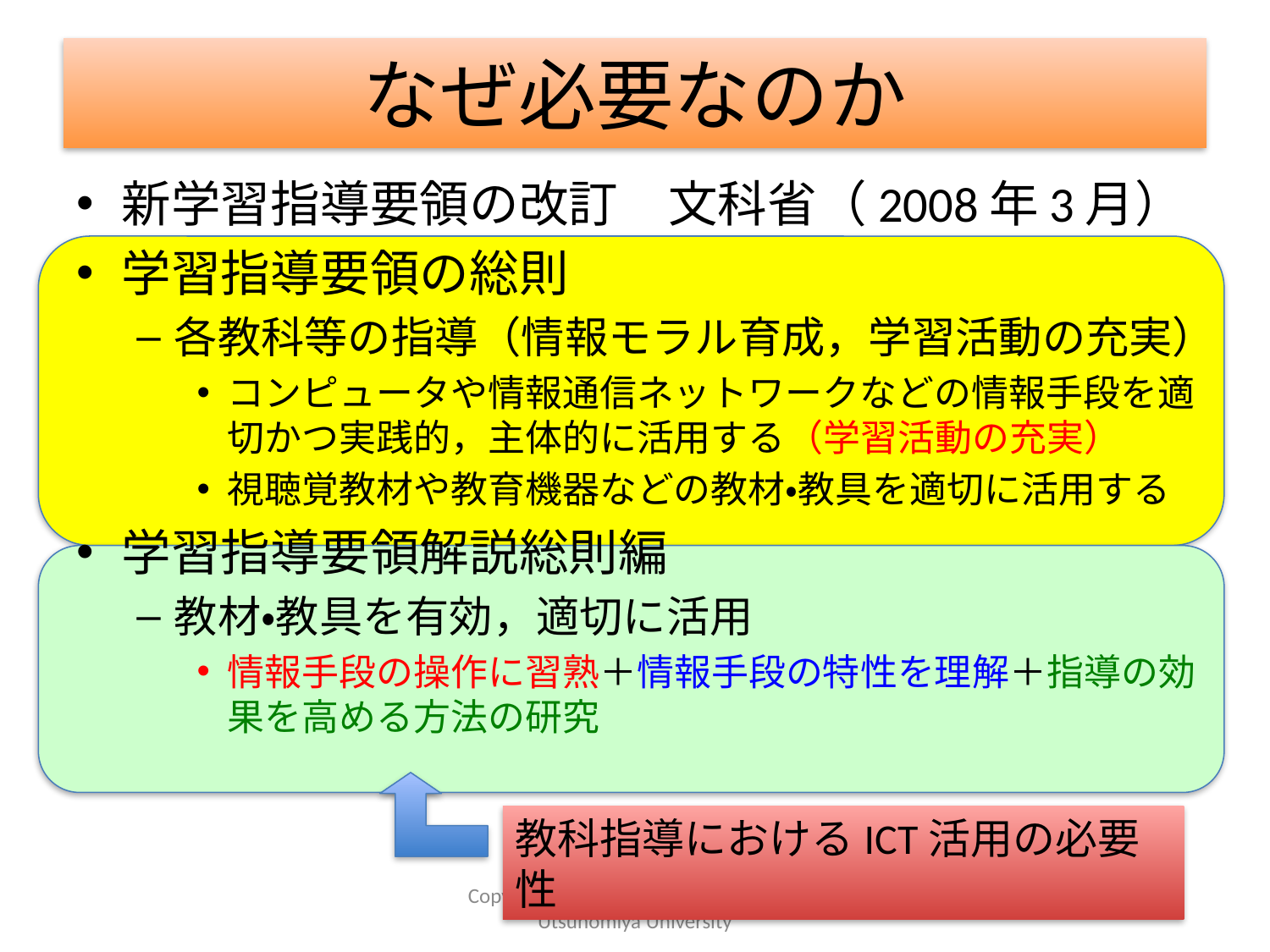

# なぜ必要なのか
新学習指導要領の改訂　文科省（2008年3月）
学習指導要領の総則
各教科等の指導（情報モラル育成，学習活動の充実）
コンピュータや情報通信ネットワークなどの情報手段を適切かつ実践的，主体的に活用する（学習活動の充実）
視聴覚教材や教育機器などの教材・教具を適切に活用する
学習指導要領解説総則編
教材・教具を有効，適切に活用
情報手段の操作に習熟＋情報手段の特性を理解＋指導の効果を高める方法の研究

教科指導におけるICT活用の必要性
Copyright(c) 2011 Yoshiaki Kawashima, Utsunomiya University